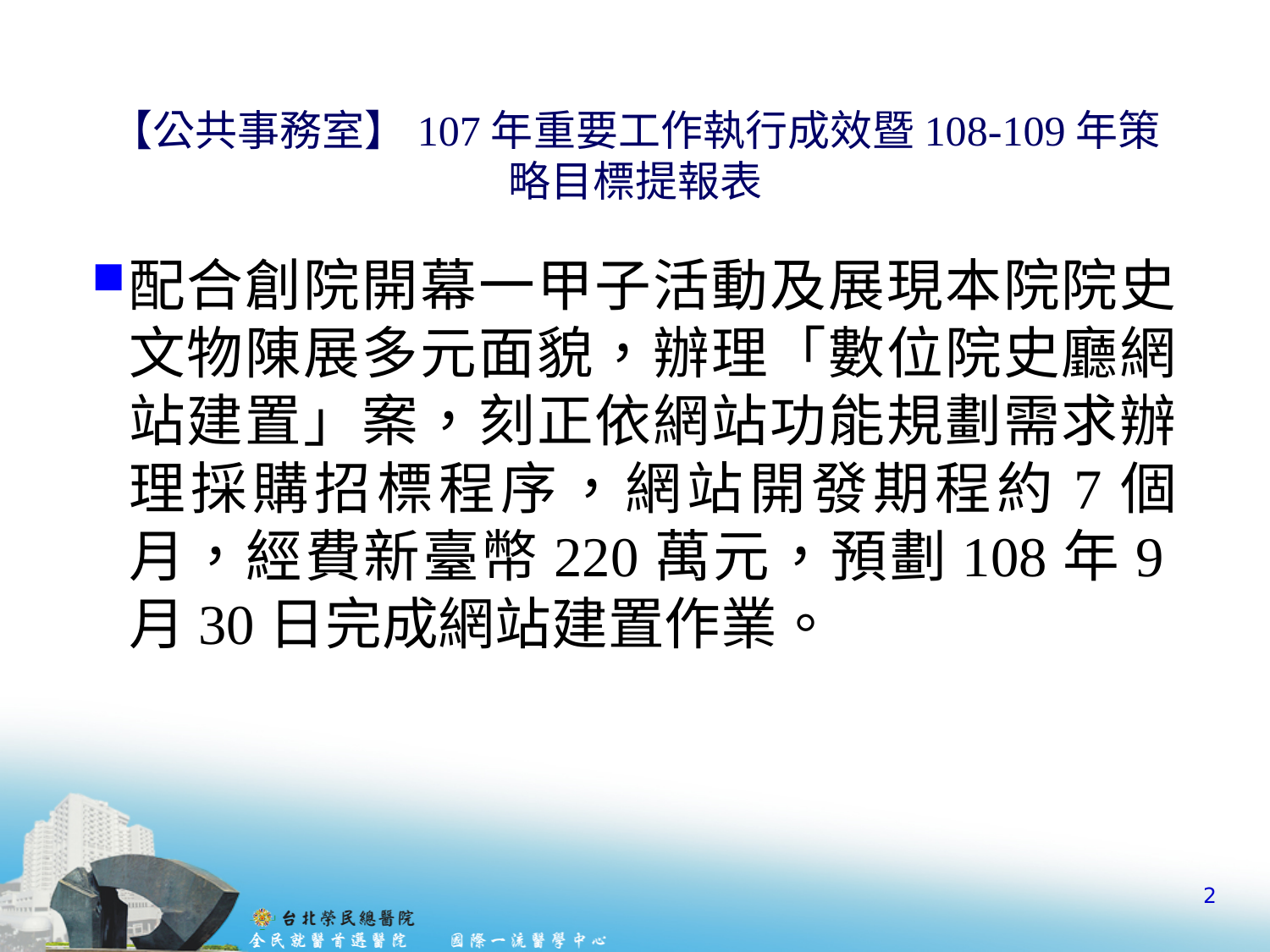

# 【公共事務室】107年重要工作執行成效暨108-109年策略目標提報表
配合創院開幕一甲子活動及展現本院院史文物陳展多元面貌，辦理「數位院史廳網站建置」案，刻正依網站功能規劃需求辦理採購招標程序，網站開發期程約7個月，經費新臺幣220萬元，預劃108年9月30日完成網站建置作業。

2